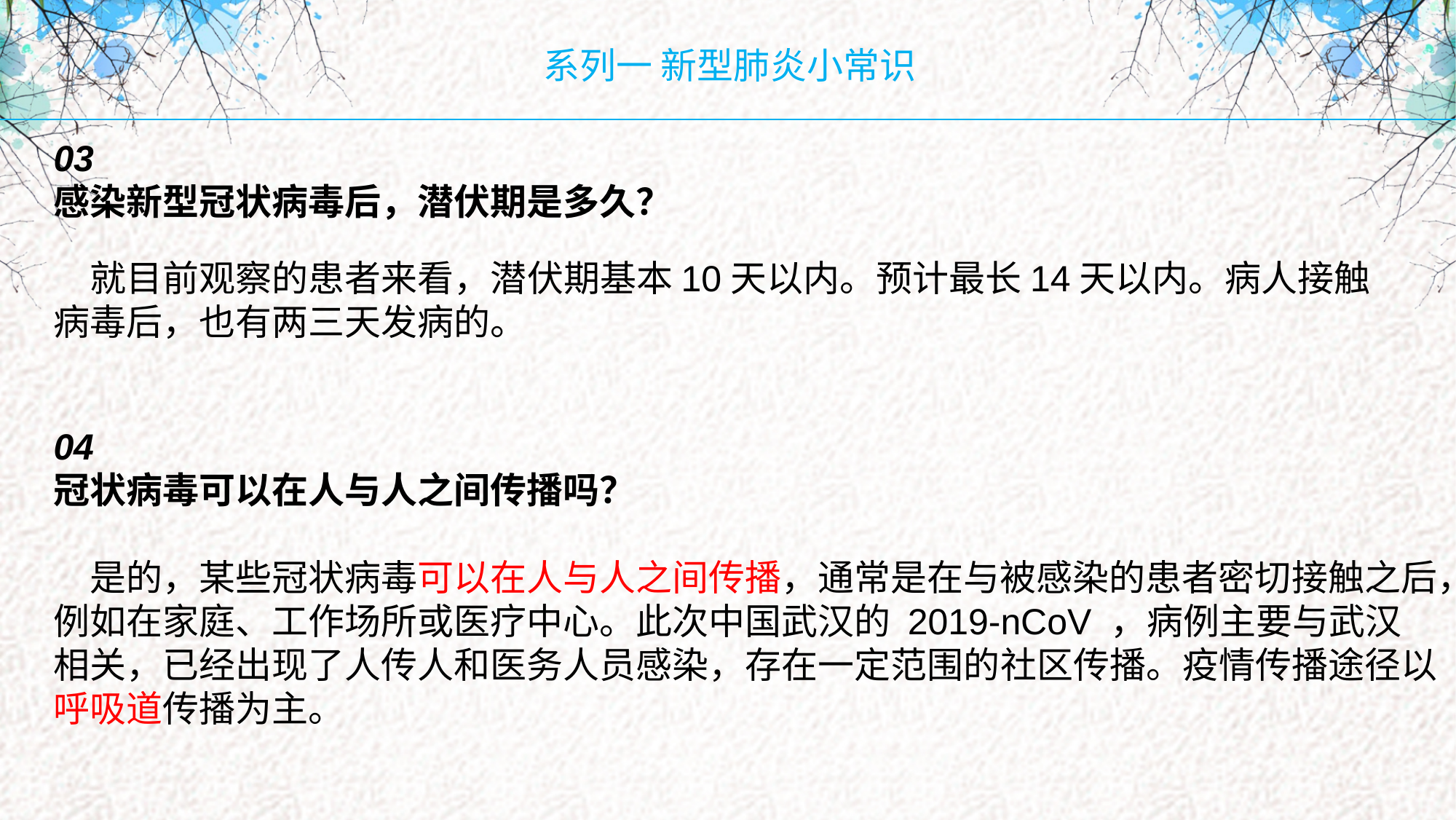

系列一 新型肺炎小常识
03
感染新型冠状病毒后，潜伏期是多久？

就目前观察的患者来看，潜伏期基本10天以内。预计最长14天以内。病人接触病毒后，也有两三天发病的。
04
冠状病毒可以在人与人之间传播吗？

是的，某些冠状病毒可以在人与人之间传播，通常是在与被感染的患者密切接触之后，例如在家庭、工作场所或医疗中心。此次中国武汉的 2019-nCoV ，病例主要与武汉相关，已经出现了人传人和医务人员感染，存在一定范围的社区传播。疫情传播途径以呼吸道传播为主。